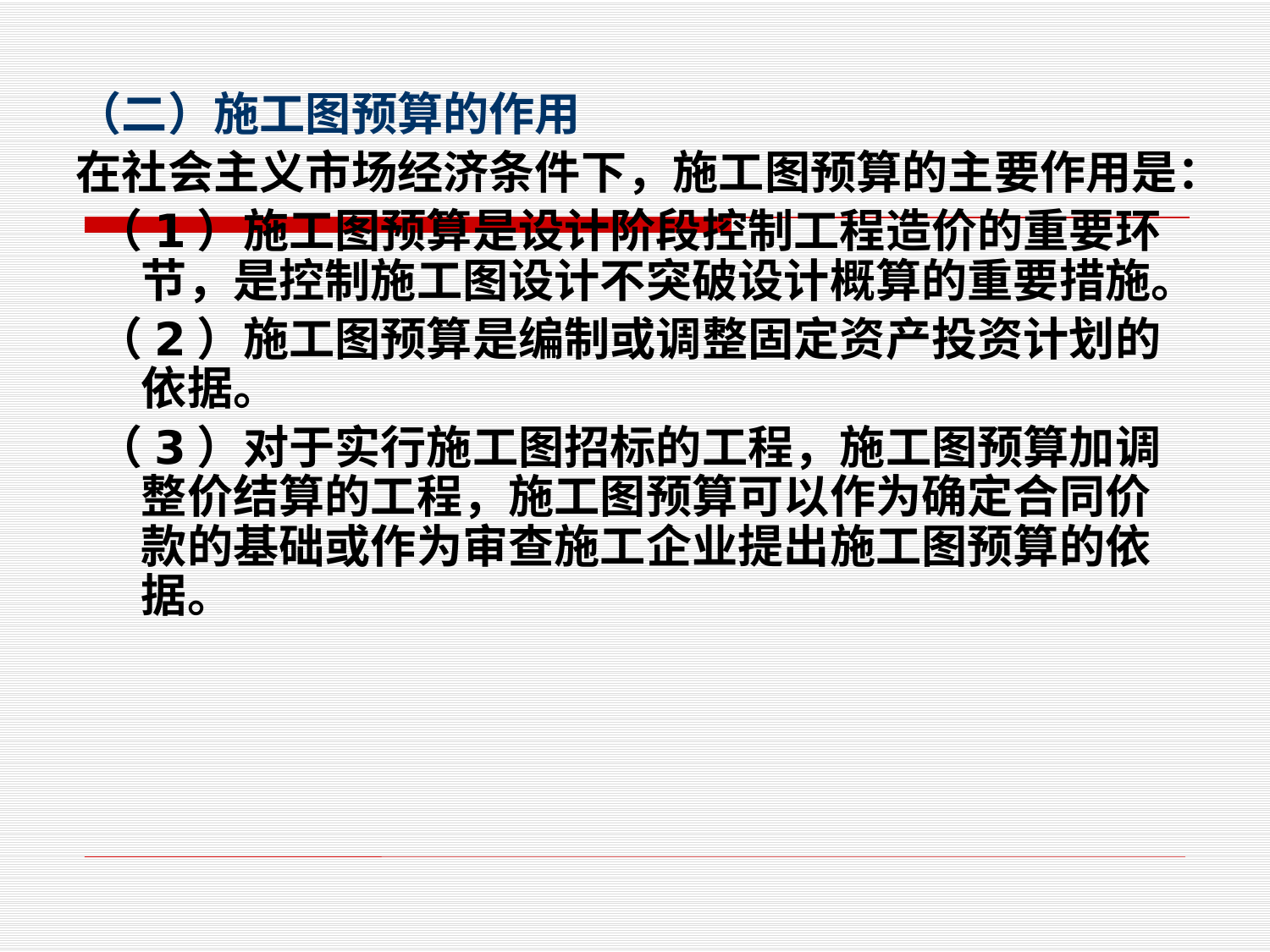

（二）施工图预算的作用
在社会主义市场经济条件下，施工图预算的主要作用是：
 （1）施工图预算是设计阶段控制工程造价的重要环节，是控制施工图设计不突破设计概算的重要措施。
 （2）施工图预算是编制或调整固定资产投资计划的依据。
 （3）对于实行施工图招标的工程，施工图预算加调整价结算的工程，施工图预算可以作为确定合同价款的基础或作为审查施工企业提出施工图预算的依据。